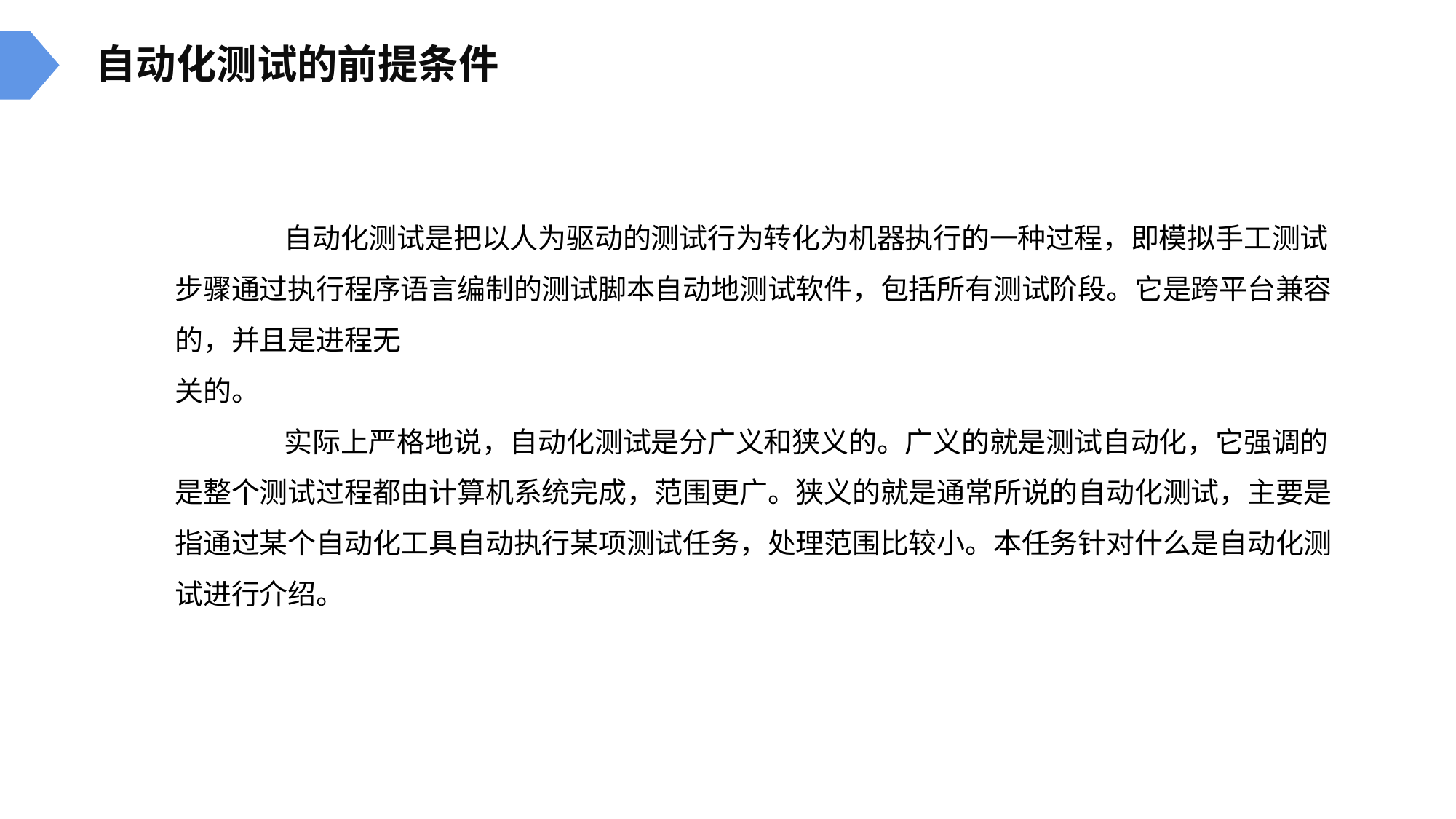

自动化测试的前提条件
	自动化测试是把以人为驱动的测试行为转化为机器执行的一种过程，即模拟手工测试步骤通过执行程序语言编制的测试脚本自动地测试软件，包括所有测试阶段。它是跨平台兼容的，并且是进程无
关的。
	实际上严格地说，自动化测试是分广义和狭义的。广义的就是测试自动化，它强调的是整个测试过程都由计算机系统完成，范围更广。狭义的就是通常所说的自动化测试，主要是指通过某个自动化工具自动执行某项测试任务，处理范围比较小。本任务针对什么是自动化测试进行介绍。